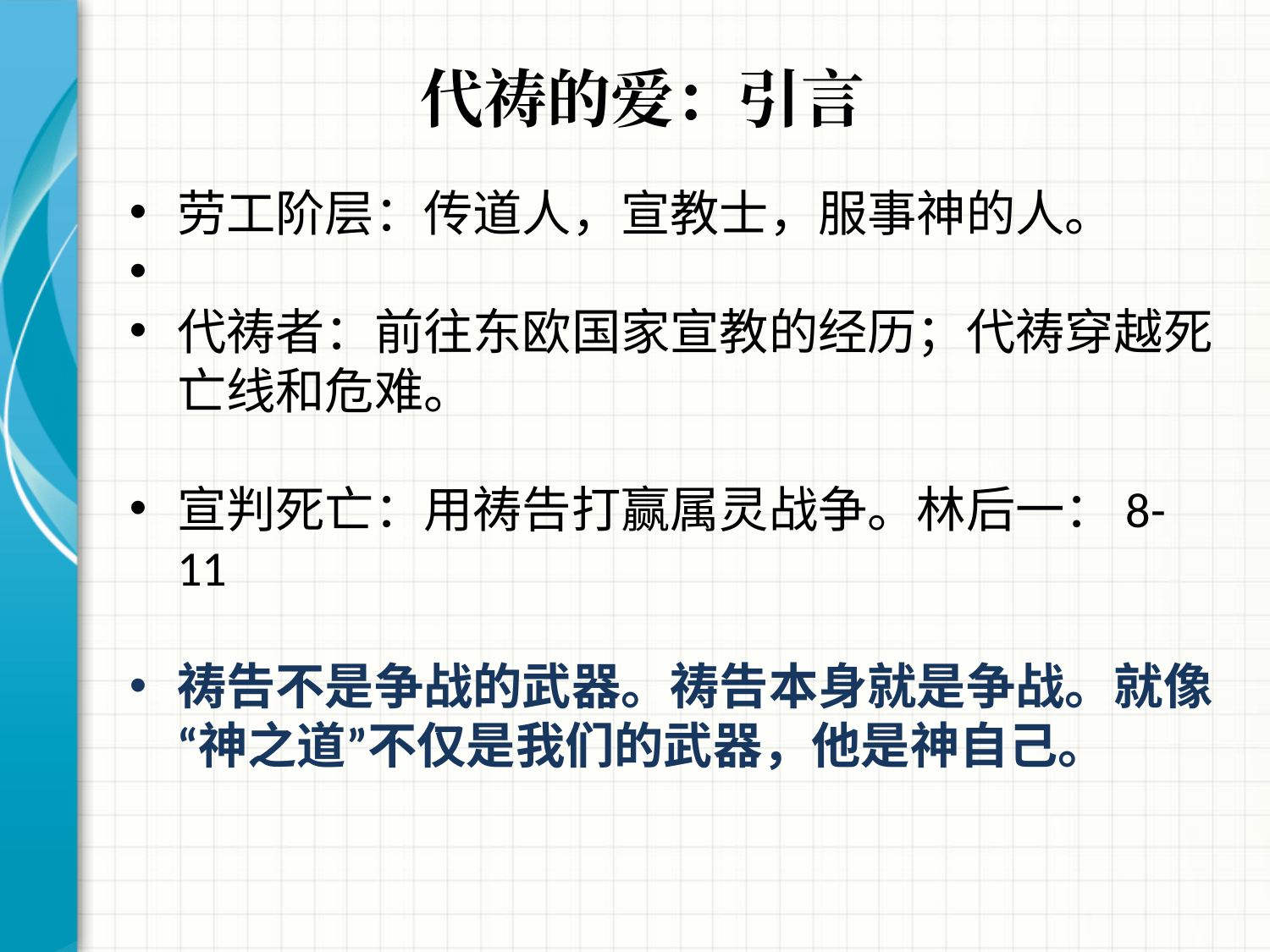

# 代祷的爱：引言

劳工阶层：传道人，宣教士，服事神的人。

代祷者：前往东欧国家宣教的经历；代祷穿越死亡线和危难。

宣判死亡：用祷告打赢属灵战争。林后一：8-11

祷告不是争战的武器。祷告本身就是争战。就像“神之道”不仅是我们的武器，他是神自己。